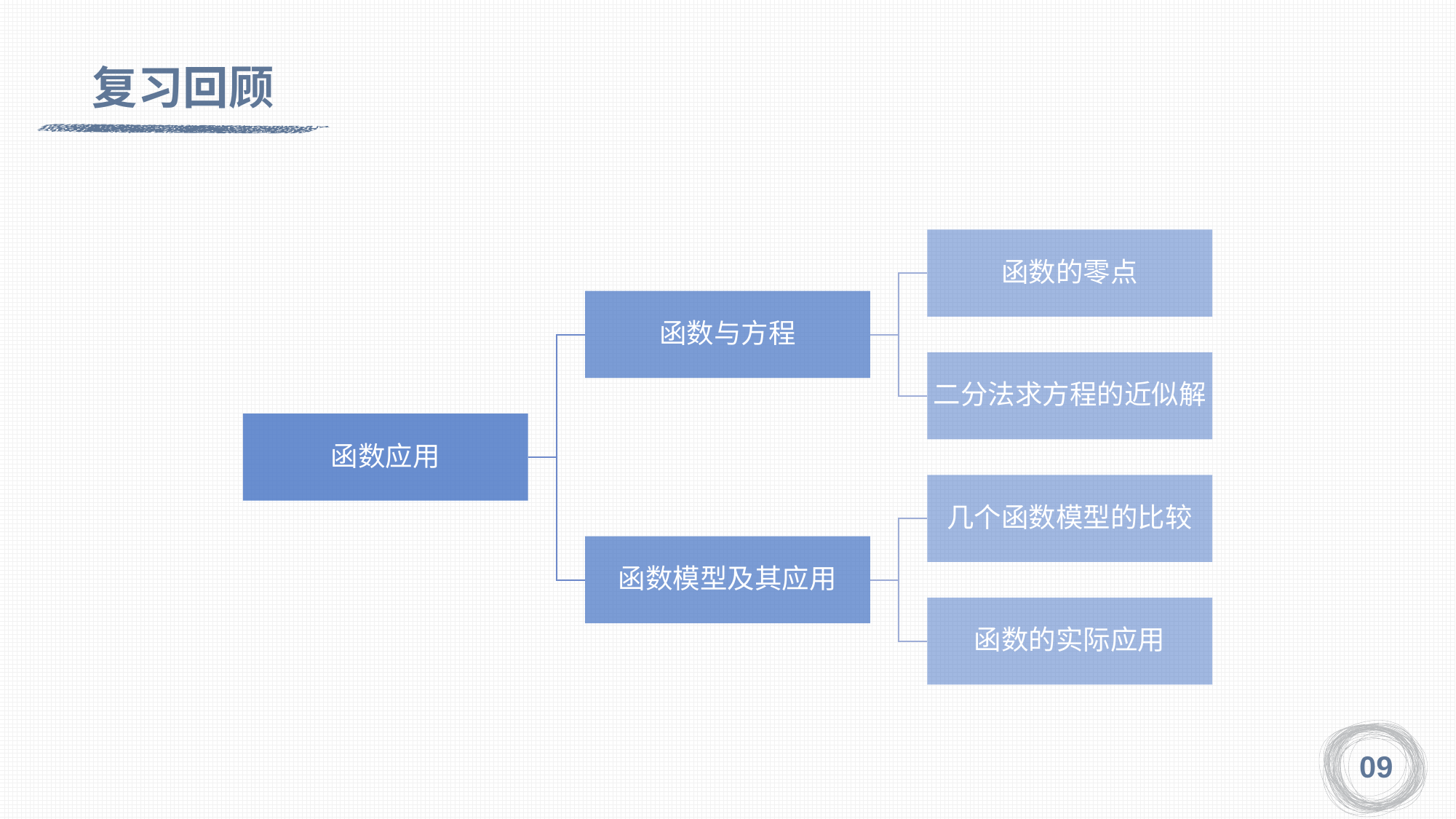

复习回顾

函数应用
函数与方程
函数的零点
二分法求方程的近似解
函数模型及其应用
几个函数模型的比较
函数的实际应用

09